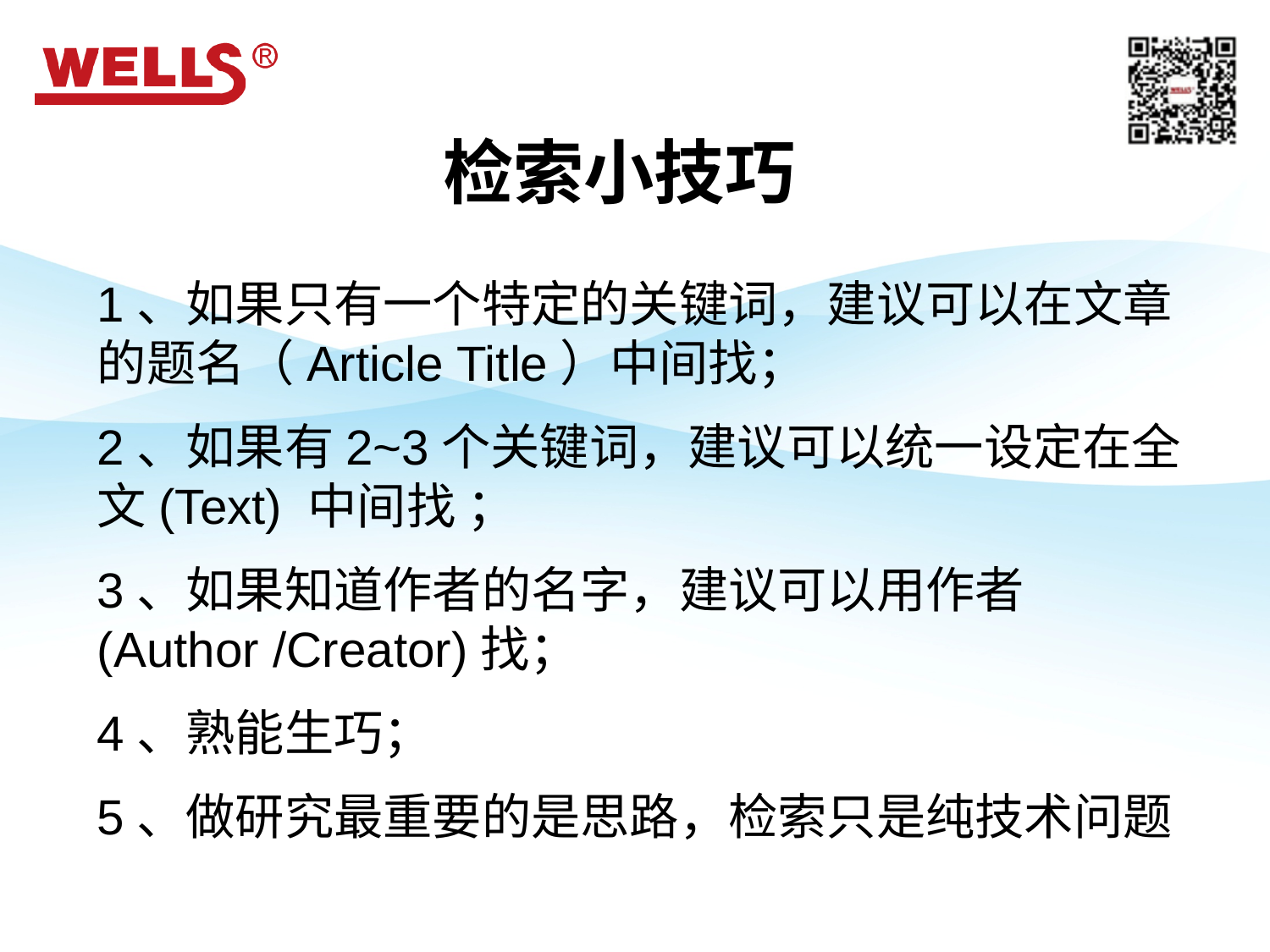

# 检索小技巧
1、如果只有一个特定的关键词，建议可以在文章的题名（Article Title）中间找；
2、如果有2~3个关键词，建议可以统一设定在全文(Text) 中间找 ；
3、如果知道作者的名字，建议可以用作者(Author /Creator)找；
4、熟能生巧；
5、做研究最重要的是思路，检索只是纯技术问题